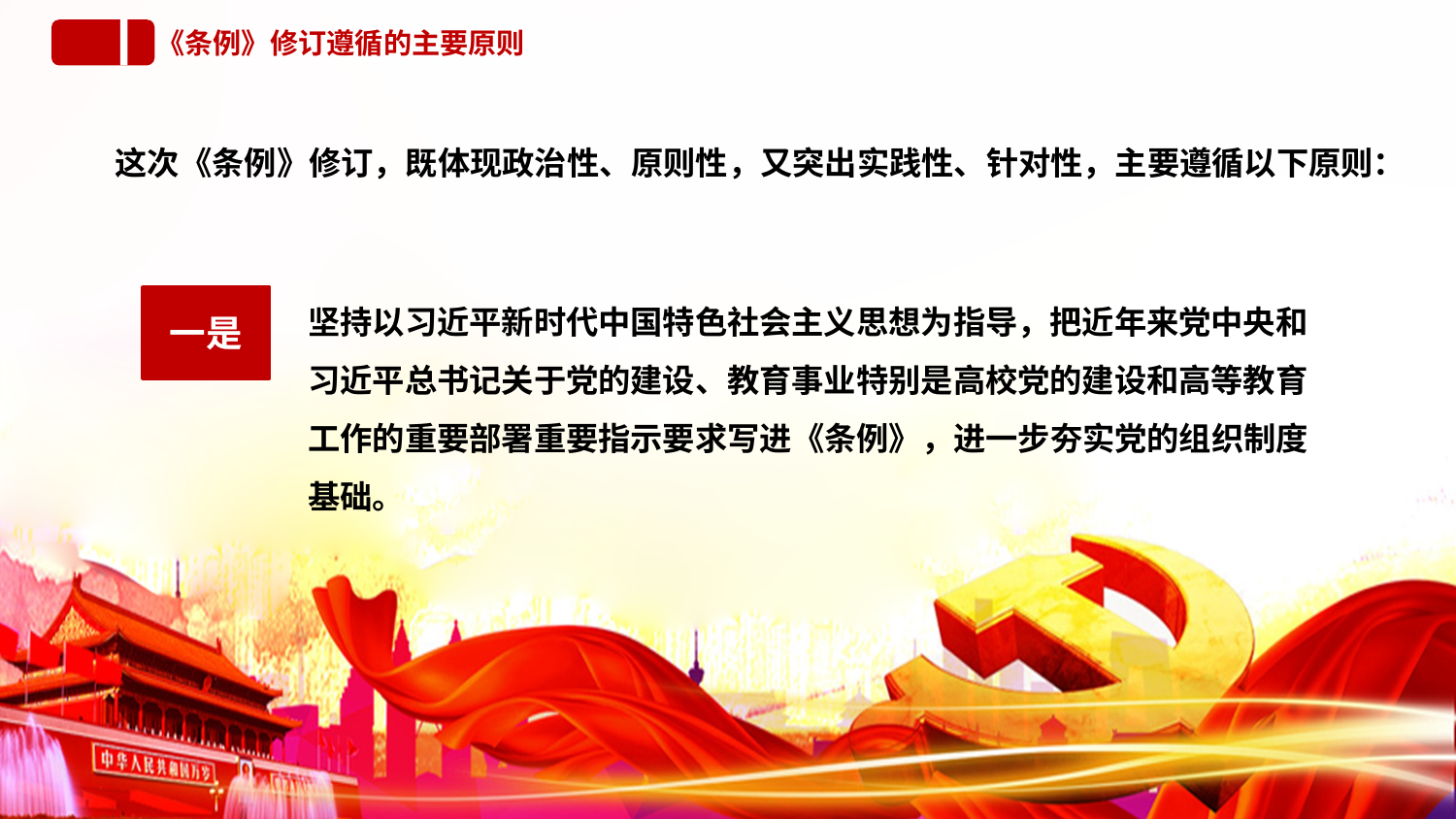

《条例》修订遵循的主要原则

这次《条例》修订，既体现政治性、原则性，又突出实践性、针对性，主要遵循以下原则：
坚持以习近平新时代中国特色社会主义思想为指导，把近年来党中央和习近平总书记关于党的建设、教育事业特别是高校党的建设和高等教育工作的重要部署重要指示要求写进《条例》，进一步夯实党的组织制度基础。
一是